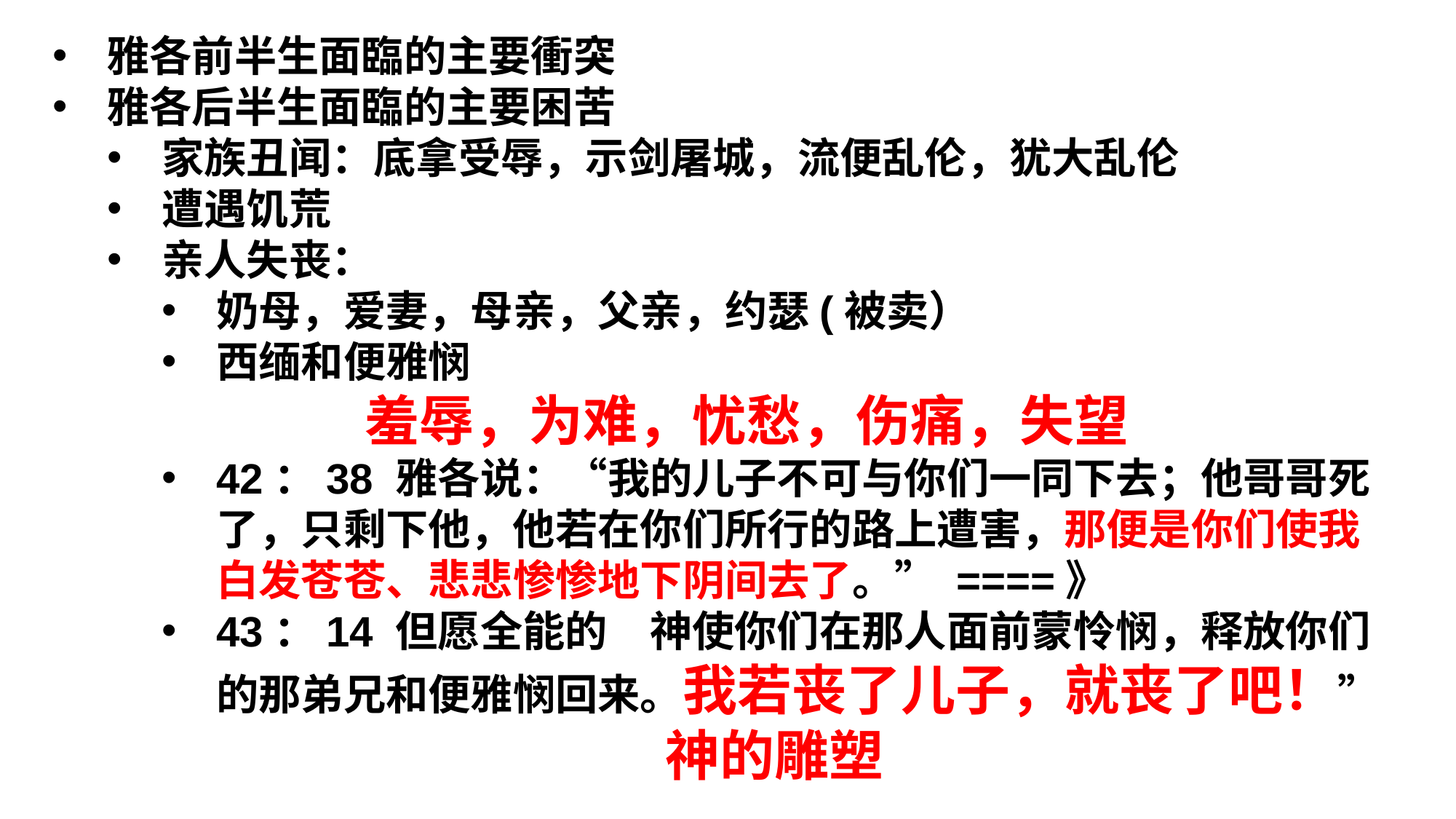

雅各前半生面臨的主要衝突
雅各后半生面臨的主要困苦
家族丑闻：底拿受辱，示剑屠城，流便乱伦，犹大乱伦
遭遇饥荒
亲人失丧：
奶母，爱妻，母亲，父亲，约瑟(被卖）
西缅和便雅悯
羞辱，为难，忧愁，伤痛，失望
42：38 雅各说：“我的儿子不可与你们一同下去；他哥哥死了，只剩下他，他若在你们所行的路上遭害，那便是你们使我白发苍苍、悲悲惨惨地下阴间去了。” ====》
43：14 但愿全能的　神使你们在那人面前蒙怜悯，释放你们的那弟兄和便雅悯回来。我若丧了儿子，就丧了吧！”
神的雕塑